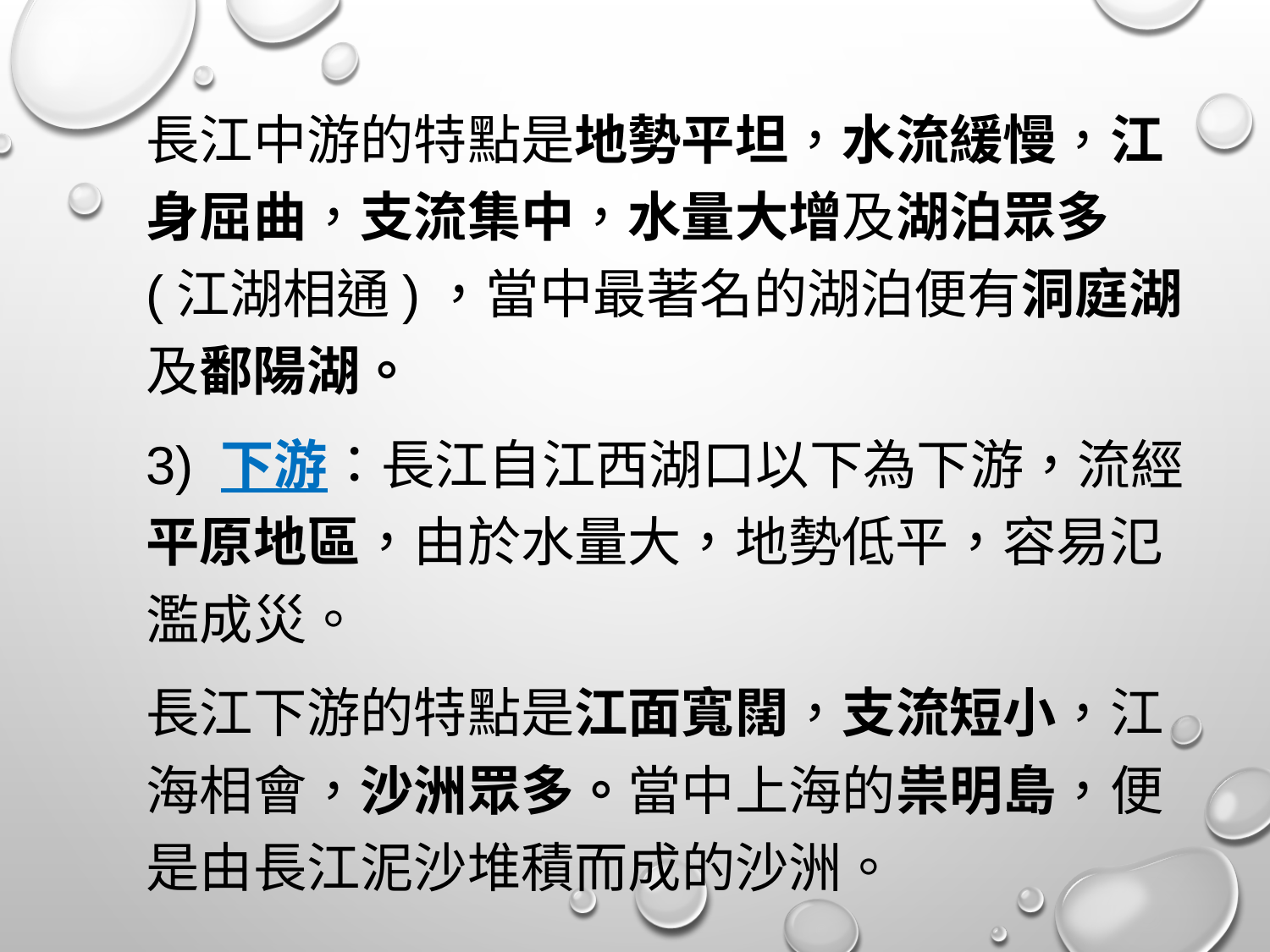

長江中游的特點是地勢平坦，水流緩慢，江身屈曲，支流集中，水量大增及湖泊眾多(江湖相通)，當中最著名的湖泊便有洞庭湖及鄱陽湖。
3) 下游：長江自江西湖口以下為下游，流經平原地區，由於水量大，地勢低平，容易氾濫成災。
長江下游的特點是江面寬闊，支流短小，江海相會，沙洲眾多。當中上海的祟明島，便是由長江泥沙堆積而成的沙洲。